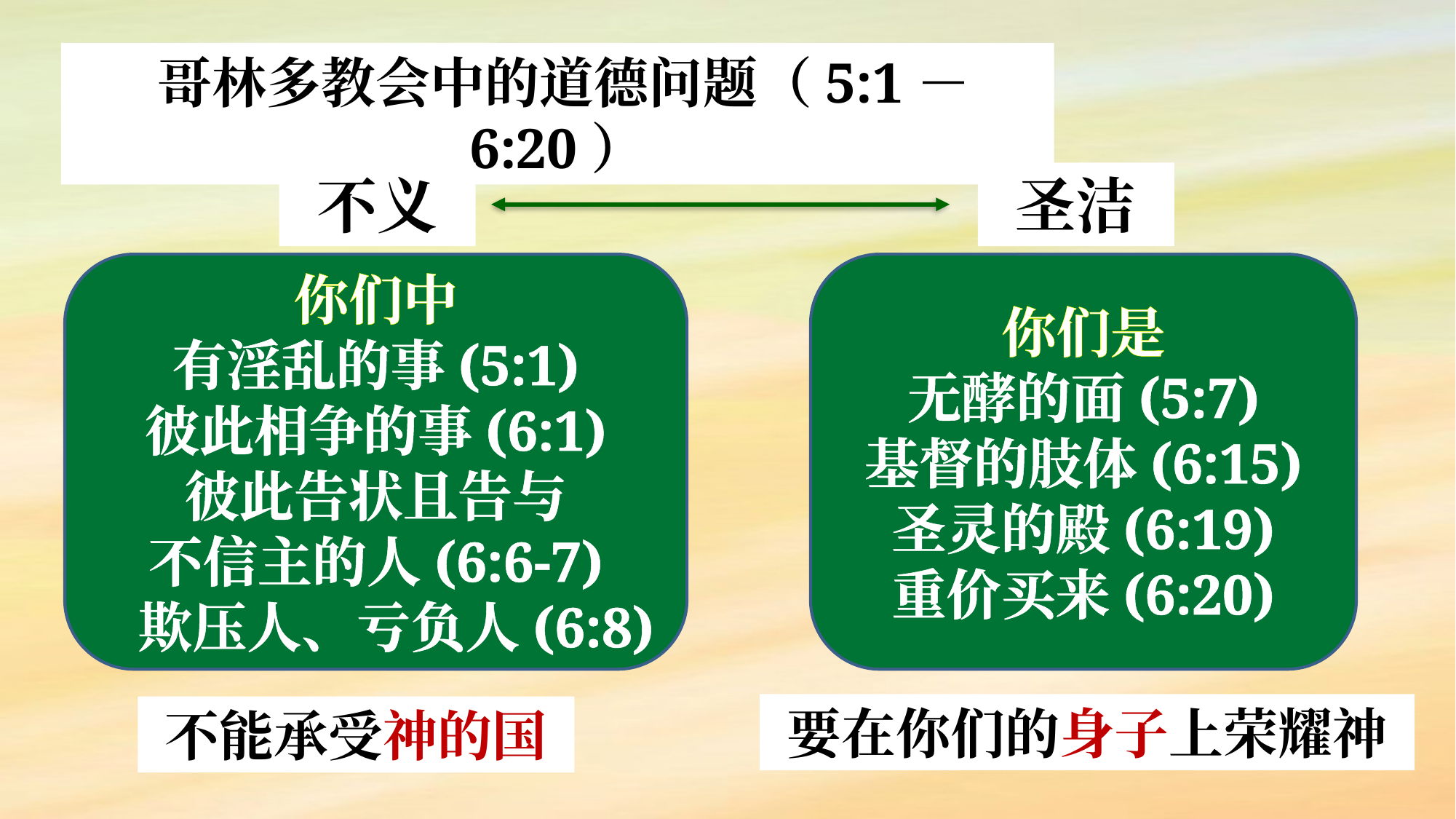

哥林多教会中的道德问题（5:1－6:20）
不义
圣洁
你们中
有淫乱的事(5:1)
彼此相争的事(6:1)
彼此告状且告与
不信主的人(6:6-7)
  欺压人、亏负人(6:8)

你们是
无酵的面(5:7)
基督的肢体(6:15)
圣灵的殿(6:19)
重价买来(6:20)
要在你们的身子上荣耀神
不能承受神的国